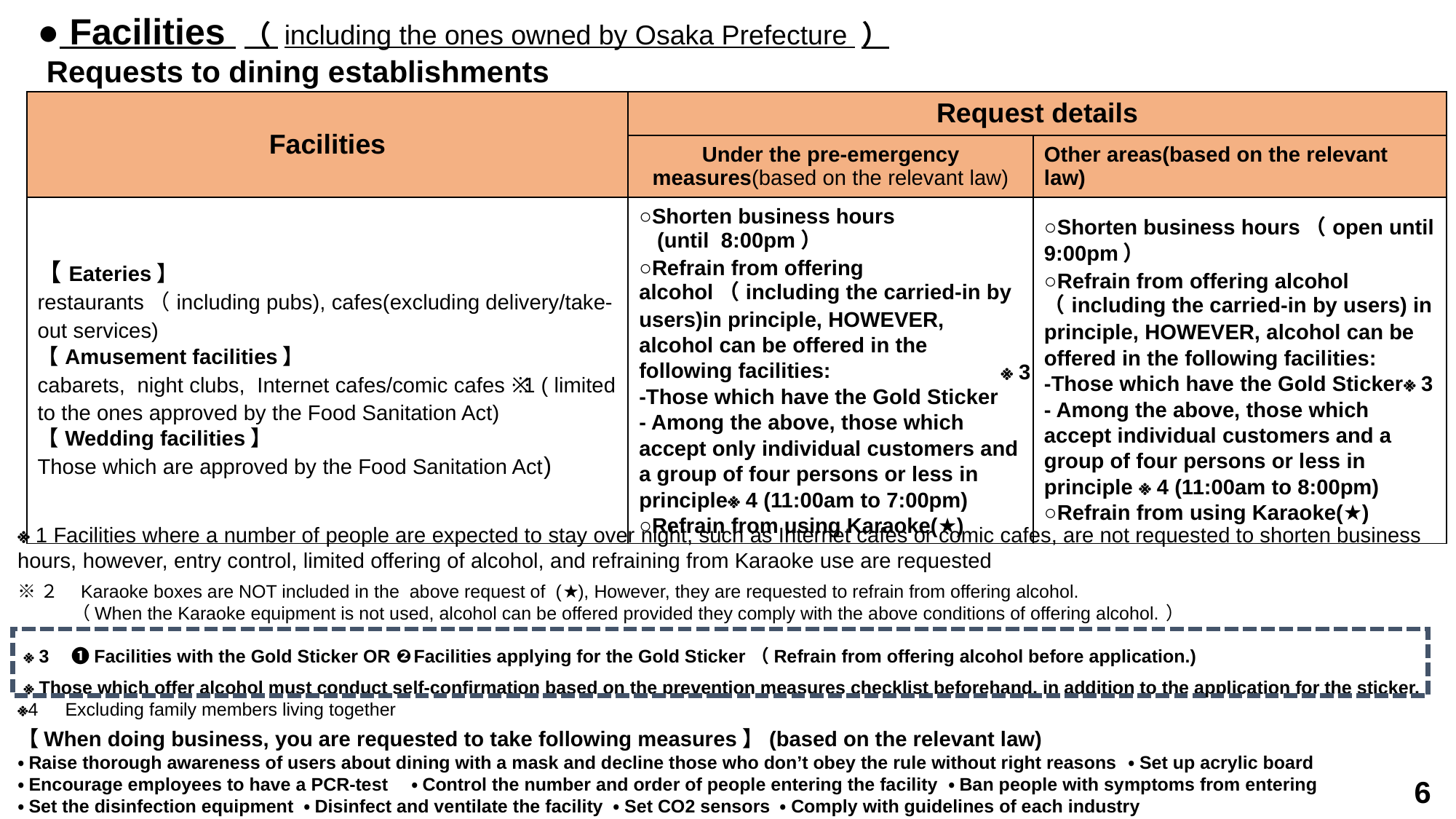

● Facilities （ including the ones owned by Osaka Prefecture ）

Requests to dining establishments
| Facilities | Request details |  |
| --- | --- | --- |
|  | Under the pre-emergency measures(based on the relevant law) | Other areas(based on the relevant law) |
| 【Eateries】 restaurants（including pubs), cafes(excluding delivery/take-out services) 【Amusement facilities】 cabarets, night clubs, Internet cafes/comic cafes ※1 ( limited to the ones approved by the Food Sanitation Act) 【Wedding facilities】 Those which are approved by the Food Sanitation Act) | ○Shorten business hours (until 8:00pm） ○Refrain from offering alcohol（including the carried-in by users)in principle, HOWEVER, alcohol can be offered in the following facilities: -Those which have the Gold Sticker - Among the above, those which accept only individual customers and a group of four persons or less in principle※4 (11:00am to 7:00pm) ○Refrain from using Karaoke(★) | ○Shorten business hours（open until 9:00pm） ○Refrain from offering alcohol （including the carried-in by users) in principle, HOWEVER, alcohol can be offered in the following facilities: -Those which have the Gold Sticker※3 - Among the above, those which accept individual customers and a group of four persons or less in principle ※4 (11:00am to 8:00pm) ○Refrain from using Karaoke(★) |
※3
※1 Facilities where a number of people are expected to stay over night, such as Internet cafes or comic cafes, are not requested to shorten business hours, however, entry control, limited offering of alcohol, and refraining from Karaoke use are requested

※２　Karaoke boxes are NOT included in the  above request of  (★), However, they are requested to refrain from offering alcohol.
　　　（When the Karaoke equipment is not used, alcohol can be offered provided they comply with the above conditions of offering alcohol.）
※3　❶Facilities with the Gold Sticker OR ❷Facilities applying for the Gold Sticker（Refrain from offering alcohol before application.)
※Those which offer alcohol must conduct self-confirmation based on the prevention measures checklist beforehand, in addition to the application for the sticker.

※4　Excluding family members living together
【When doing business, you are requested to take following measures】(based on the relevant law)
・Raise thorough awareness of users about dining with a mask and decline those who don’t obey the rule without right reasons ・Set up acrylic board
・Encourage employees to have a PCR-test　・Control the number and order of people entering the facility ・Ban people with symptoms from entering
・Set the disinfection equipment ・Disinfect and ventilate the facility ・Set CO2 sensors ・Comply with guidelines of each industry
6